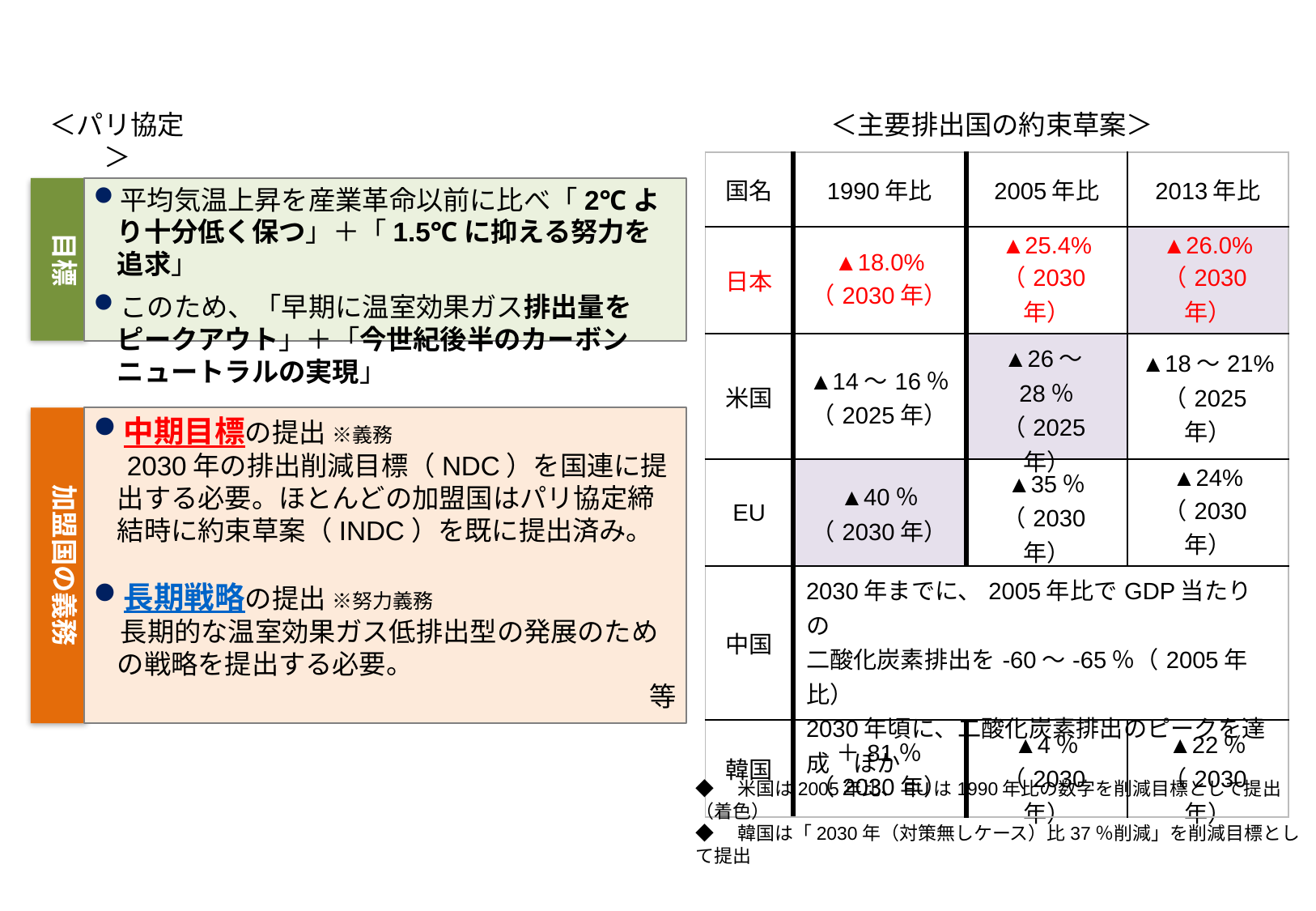

＜パリ協定＞
＜主要排出国の約束草案＞
| 国名 | 1990年比 | 2005年比 | 2013年比 |
| --- | --- | --- | --- |
| 日本 | ▲18.0% （2030年） | ▲25.4% （2030年） | ▲26.0% （2030年） |
| 米国 | ▲14～16％ （2025年） | ▲26～28％ （2025年） | ▲18～21% （2025年） |
| EU | ▲40％ （2030年） | ▲35％ （2030年） | ▲24% （2030年） |
| 中国 | 2030年までに、2005年比でGDP当たりの 二酸化炭素排出を-60～-65％（2005年比） 2030年頃に、二酸化炭素排出のピークを達成　ほか |  |  |
| 韓国 | ＋81％ （2030年） | ▲4％ （2030年） | ▲22％ （2030年） |
目標
平均気温上昇を産業革命以前に比べ「2℃より十分低く保つ」＋「1.5℃に抑える努力を追求」
このため、「早期に温室効果ガス排出量をピークアウト」＋「今世紀後半のカーボンニュートラルの実現」
加盟国の義務
中期目標の提出 ※義務
　2030年の排出削減目標（NDC）を国連に提出する必要。ほとんどの加盟国はパリ協定締結時に約束草案（INDC）を既に提出済み。

長期戦略の提出 ※努力義務
　長期的な温室効果ガス低排出型の発展のための戦略を提出する必要。
等

◆　米国は2005年比、EUは1990年比の数字を削減目標として提出（着色）
◆　韓国は「2030年（対策無しケース）比37％削減」を削減目標として提出